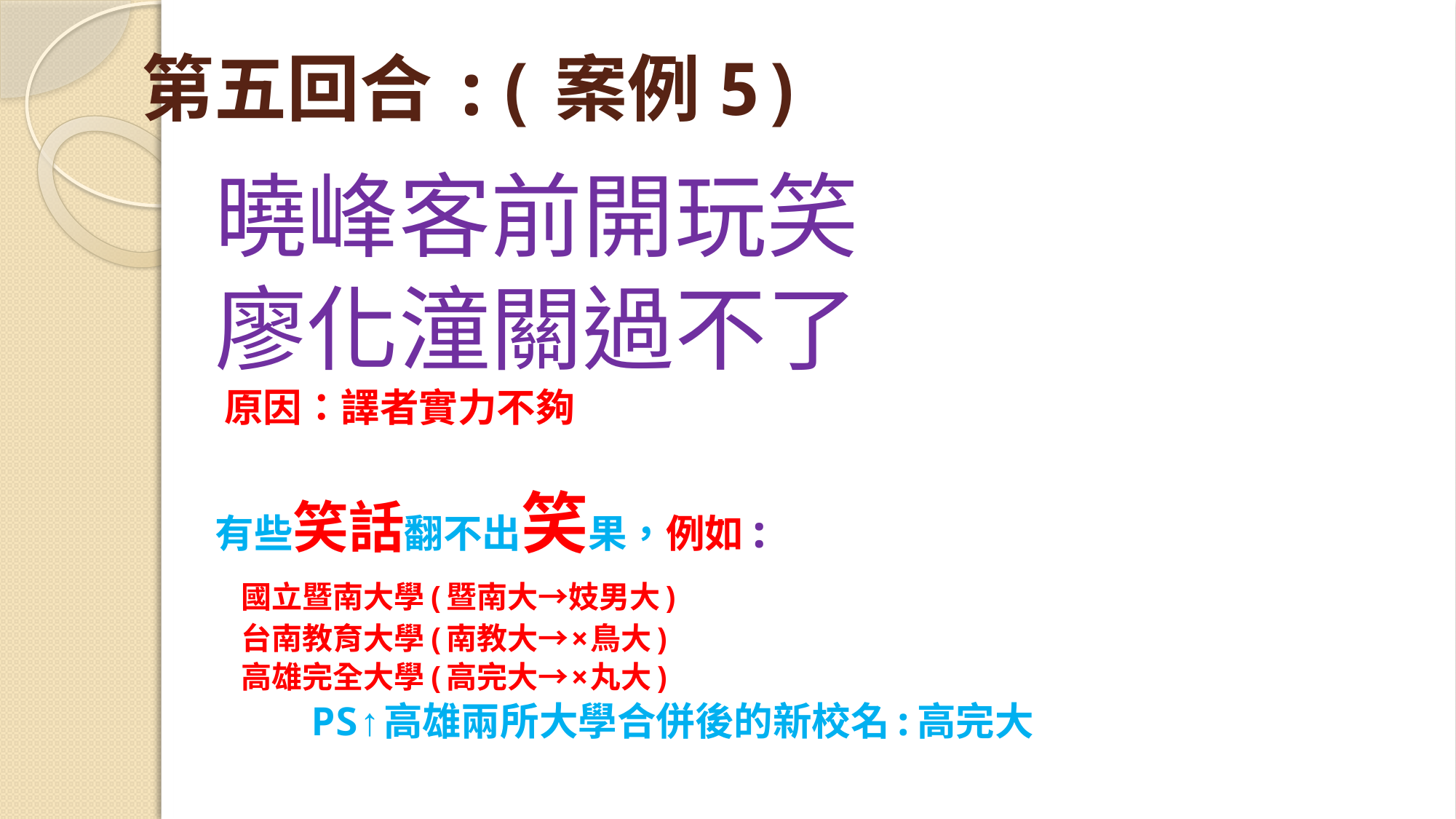

# 第五回合:(案例5)
  曉峰客前開玩笑
  廖化潼關過不了
      原因：譯者實力不夠

     有些笑話翻不出笑果，例如:
      國立暨南大學(暨南大→妓男大)
         台南教育大學(南教大→×鳥大)
         高雄完全大學(高完大→×丸大)
        PS↑高雄兩所大學合併後的新校名:高完大